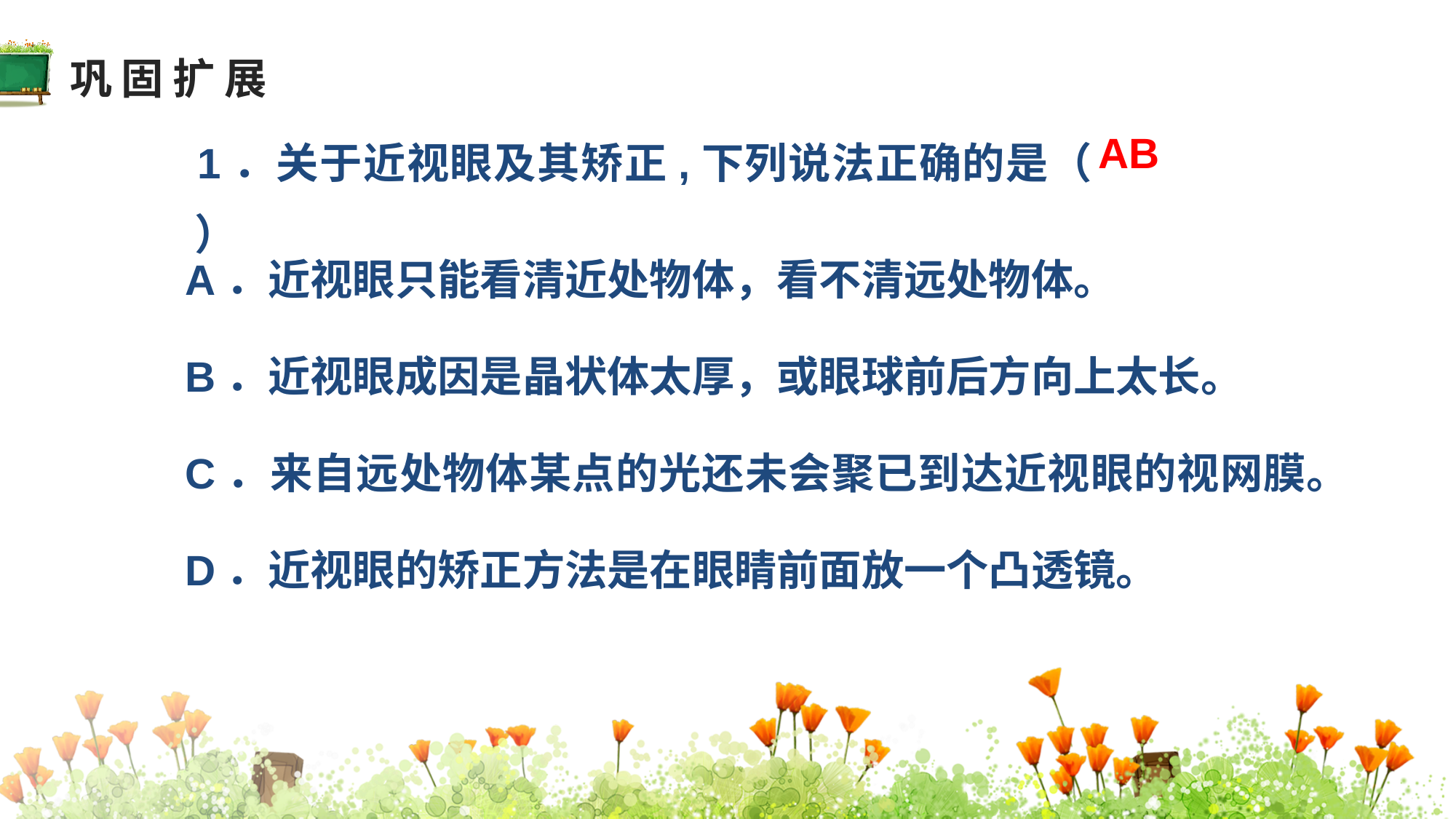

巩固扩展
 1．关于近视眼及其矫正,下列说法正确的是（        ）
AB
A．近视眼只能看清近处物体，看不清远处物体。
B．近视眼成因是晶状体太厚，或眼球前后方向上太长。
C．来自远处物体某点的光还未会聚已到达近视眼的视网膜。
D．近视眼的矫正方法是在眼睛前面放一个凸透镜。